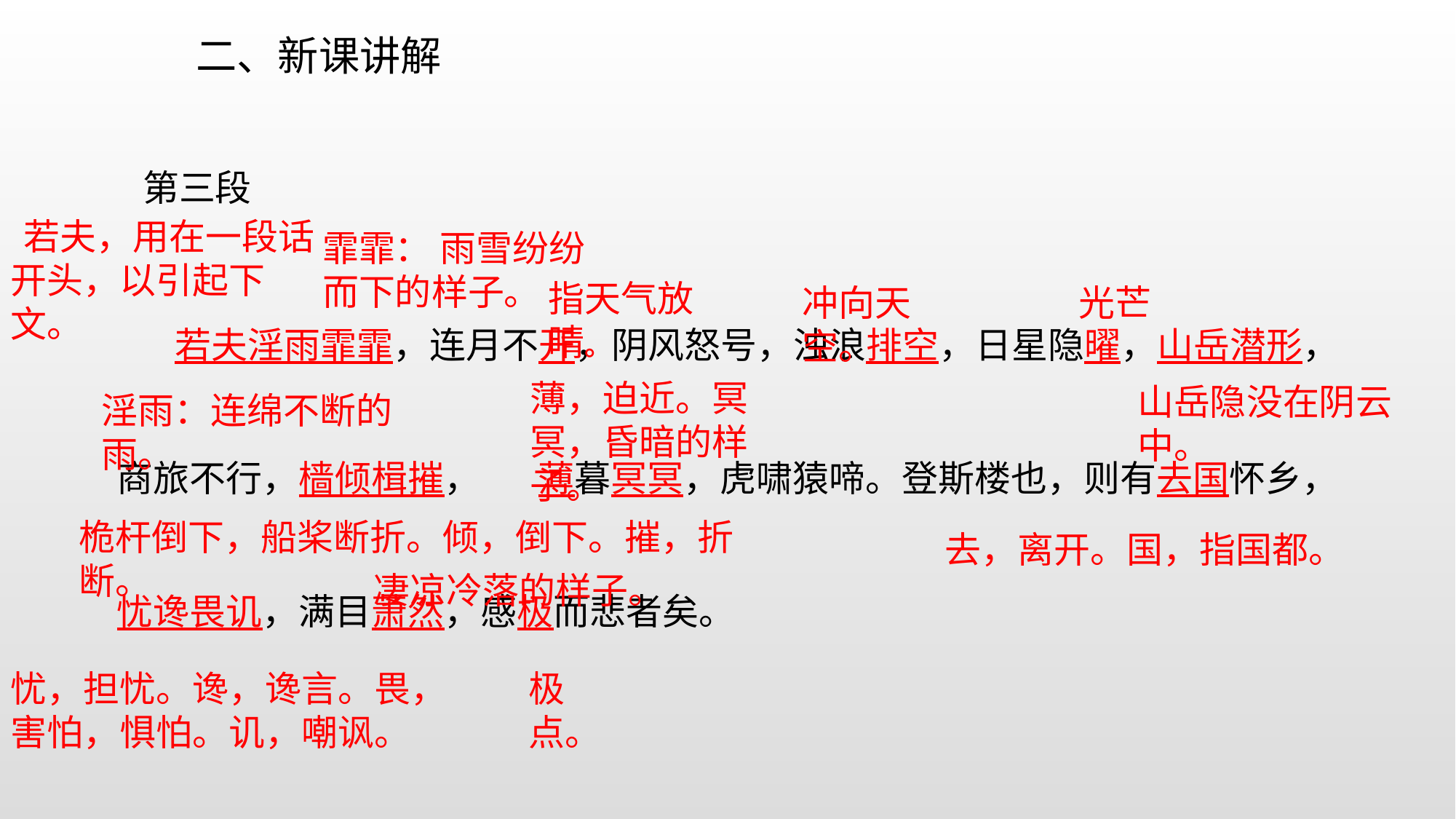

二、新课讲解

第三段
 若夫，用在一段话开头，以引起下文。
霏霏： 雨雪纷纷而下的样子。

指天气放晴。

光芒
冲向天空。
      若夫淫雨霏霏，连月不开，阴风怒号，浊浪排空，日星隐曜，山岳潜形，

商旅不行，樯倾楫摧，       薄暮冥冥，虎啸猿啼。登斯楼也，则有去国怀乡，

忧谗畏讥，满目萧然，感极而悲者矣。
薄，迫近。冥冥，昏暗的样子。
山岳隐没在阴云中。
淫雨：连绵不断的雨。
桅杆倒下，船桨断折。倾，倒下。摧，折断。

去，离开。国，指国都。

凄凉冷落的样子。
极点。
忧，担忧。谗，谗言。畏，害怕，惧怕。讥，嘲讽。